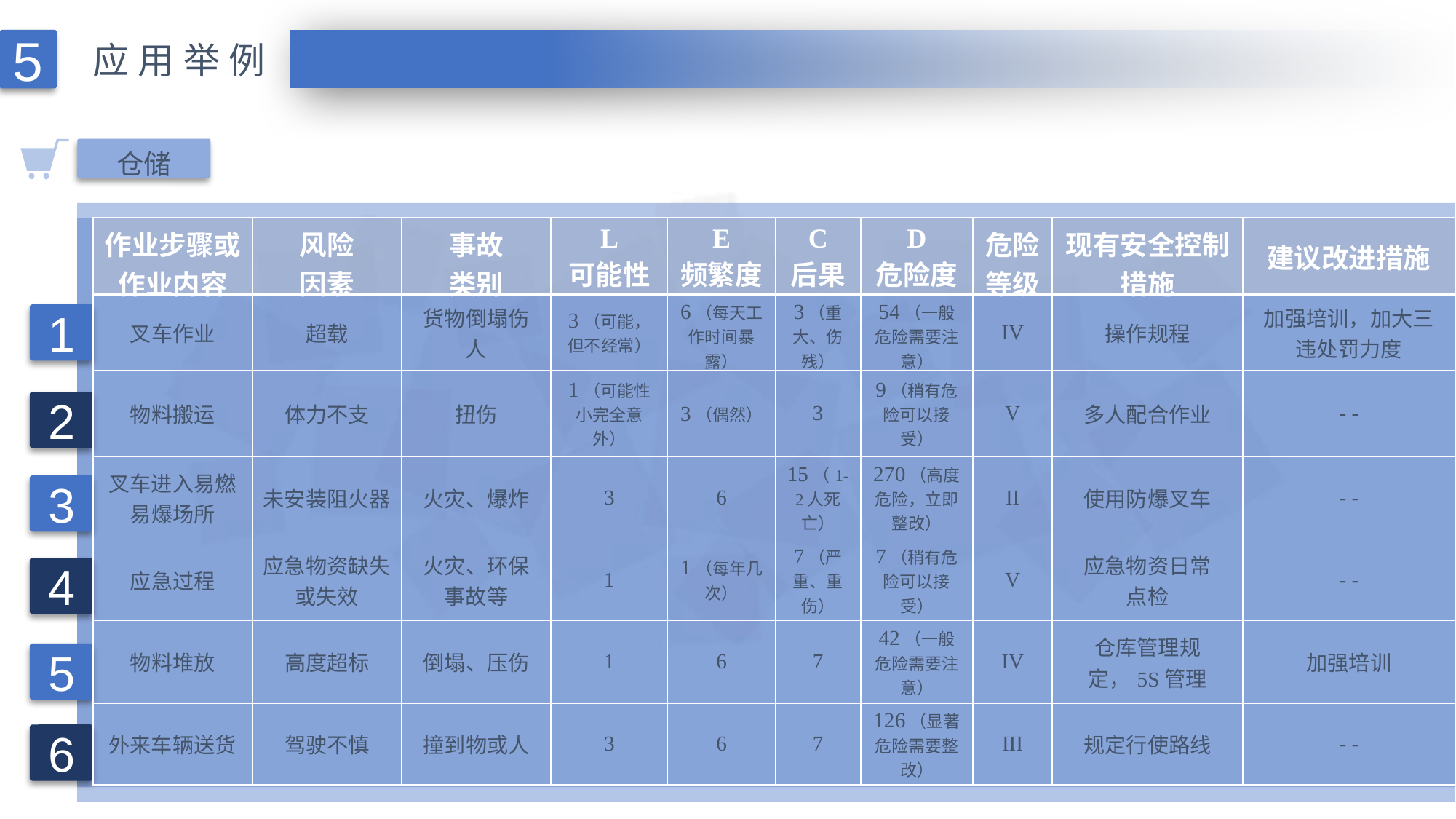

5

应用举例

仓储

| 作业步骤或作业内容 | 风险 因素 | 事故 类别 | L 可能性 | E 频繁度 | C 后果 | D 危险度 | 危险等级 | 现有安全控制措施 | 建议改进措施 |
| --- | --- | --- | --- | --- | --- | --- | --- | --- | --- |
| 叉车作业 | 超载 | 货物倒塌伤人 | 3（可能，但不经常） | 6（每天工作时间暴露） | 3（重大、伤残） | 54（一般危险需要注意） | IV | 操作规程 | 加强培训，加大三违处罚力度 |
| 物料搬运 | 体力不支 | 扭伤 | 1（可能性小完全意外） | 3（偶然） | 3 | 9（稍有危险可以接受） | V | 多人配合作业 | - - |
| 叉车进入易燃易爆场所 | 未安装阻火器 | 火灾、爆炸 | 3 | 6 | 15（1-2人死亡） | 270（高度危险，立即整改） | II | 使用防爆叉车 | - - |
| 应急过程 | 应急物资缺失或失效 | 火灾、环保事故等 | 1 | 1（每年几次） | 7（严重、重伤） | 7（稍有危险可以接受） | V | 应急物资日常 点检 | - - |
| 物料堆放 | 高度超标 | 倒塌、压伤 | 1 | 6 | 7 | 42（一般危险需要注意） | IV | 仓库管理规定，5S管理 | 加强培训 |
| 外来车辆送货 | 驾驶不慎 | 撞到物或人 | 3 | 6 | 7 | 126（显著危险需要整改） | III | 规定行使路线 | - - |
1
2
3
4
5
6